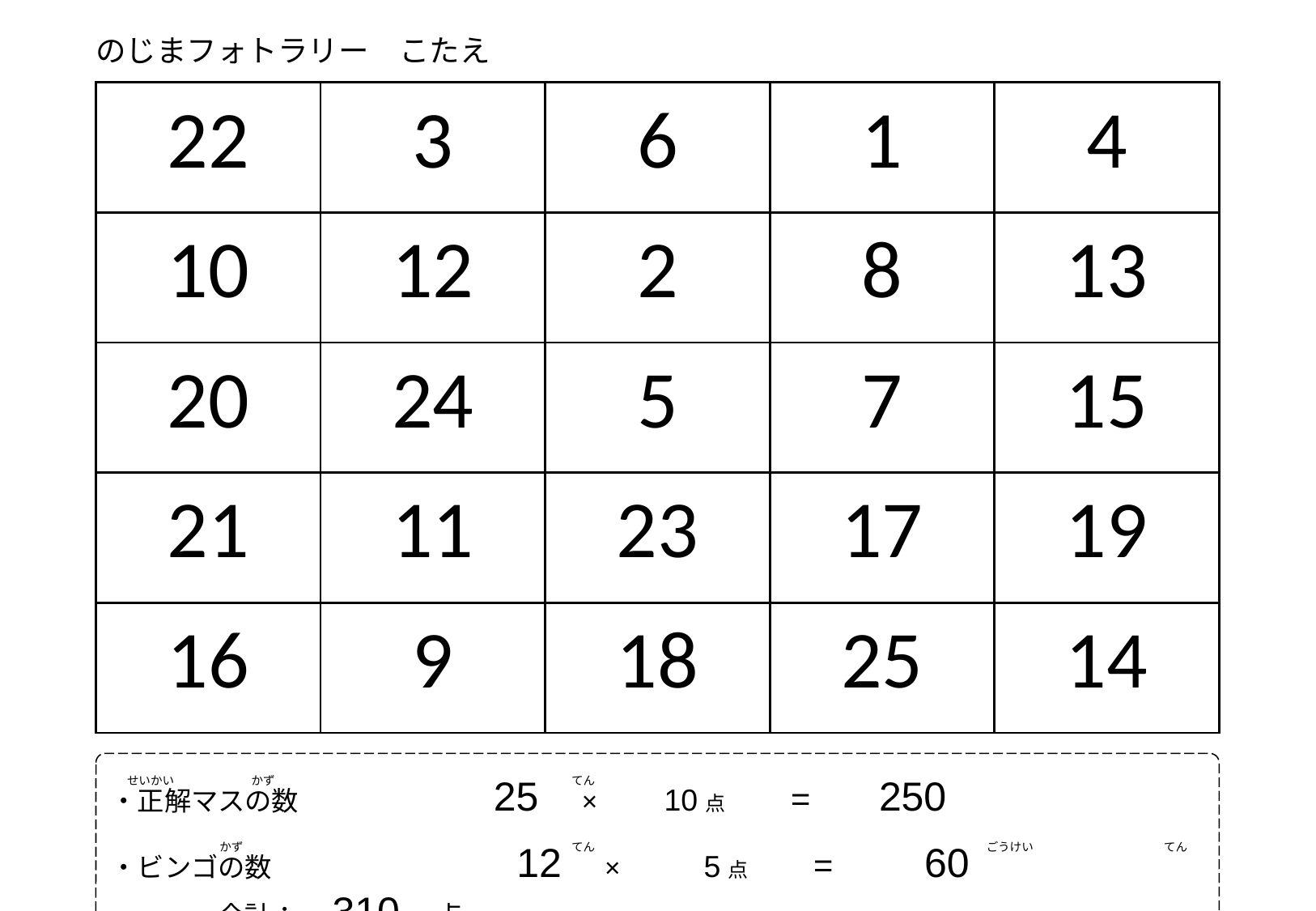

のじまフォトラリー　こたえ
| 22 | 3 | 6 | 1 | 4 |
| --- | --- | --- | --- | --- |
| 10 | 12 | 2 | 8 | 13 |
| 20 | 24 | 5 | 7 | 15 |
| 21 | 11 | 23 | 17 | 19 |
| 16 | 9 | 18 | 25 | 14 |

・正解マスの数　　　　　　　25　×　　10点　　　=　　250

・ビンゴの数　　　　　　　　　12　×　　05点　　　=　　060　　　　　　　　　　　　合計：　310　点
せいかい
かず
てん
かず
てん
ごうけい
てん